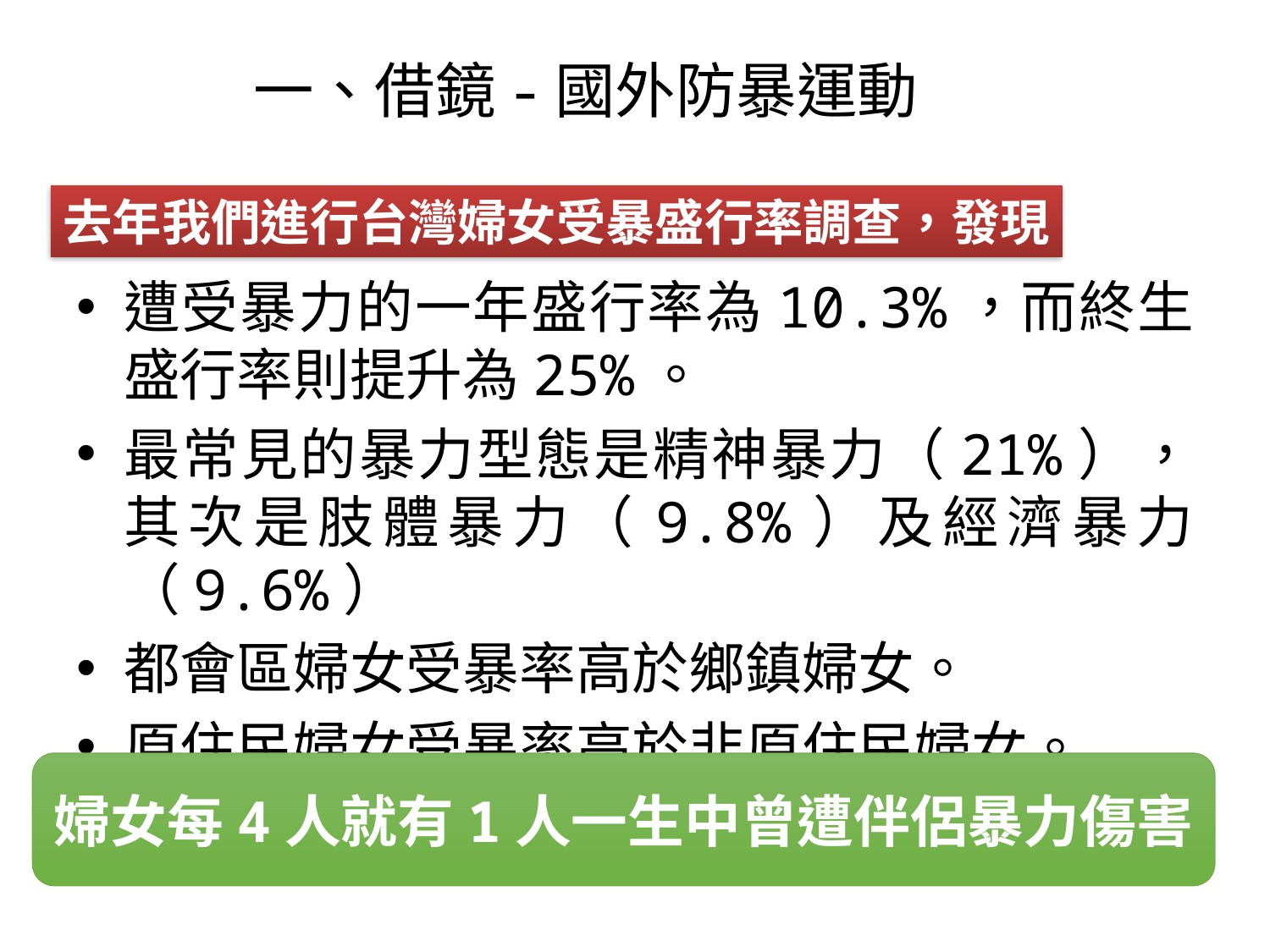

# 一、借鏡-國外防暴運動
去年我們進行台灣婦女受暴盛行率調查，發現

遭受暴力的一年盛行率為10.3%，而終生盛行率則提升為25%。
最常見的暴力型態是精神暴力（21%），其次是肢體暴力（9.8%）及經濟暴力（9.6%）
都會區婦女受暴率高於鄉鎮婦女。
原住民婦女受暴率高於非原住民婦女。

婦女每4人就有1人一生中曾遭伴侶暴力傷害